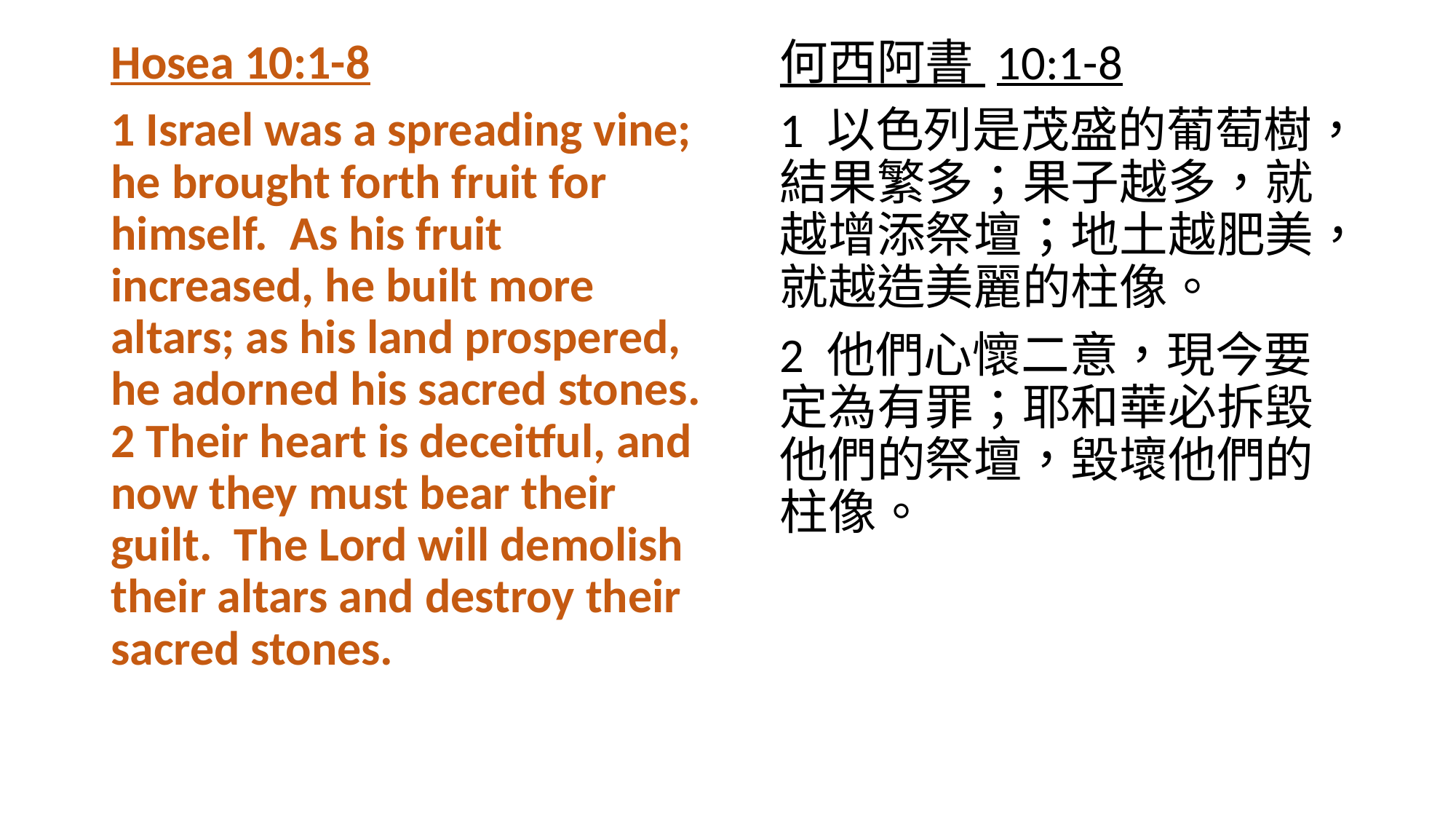

Hosea 10:1-8
1 Israel was a spreading vine; he brought forth fruit for himself.  As his fruit increased, he built more altars; as his land prospered, he adorned his sacred stones.
2 Their heart is deceitful, and now they must bear their guilt.  The Lord will demolish their altars and destroy their sacred stones.

何西阿書 10:1-8
1 以色列是茂盛的葡萄樹，結果繁多；果子越多，就越增添祭壇；地土越肥美，就越造美麗的柱像。
2 他們心懷二意，現今要定為有罪；耶和華必拆毀他們的祭壇，毀壞他們的柱像。